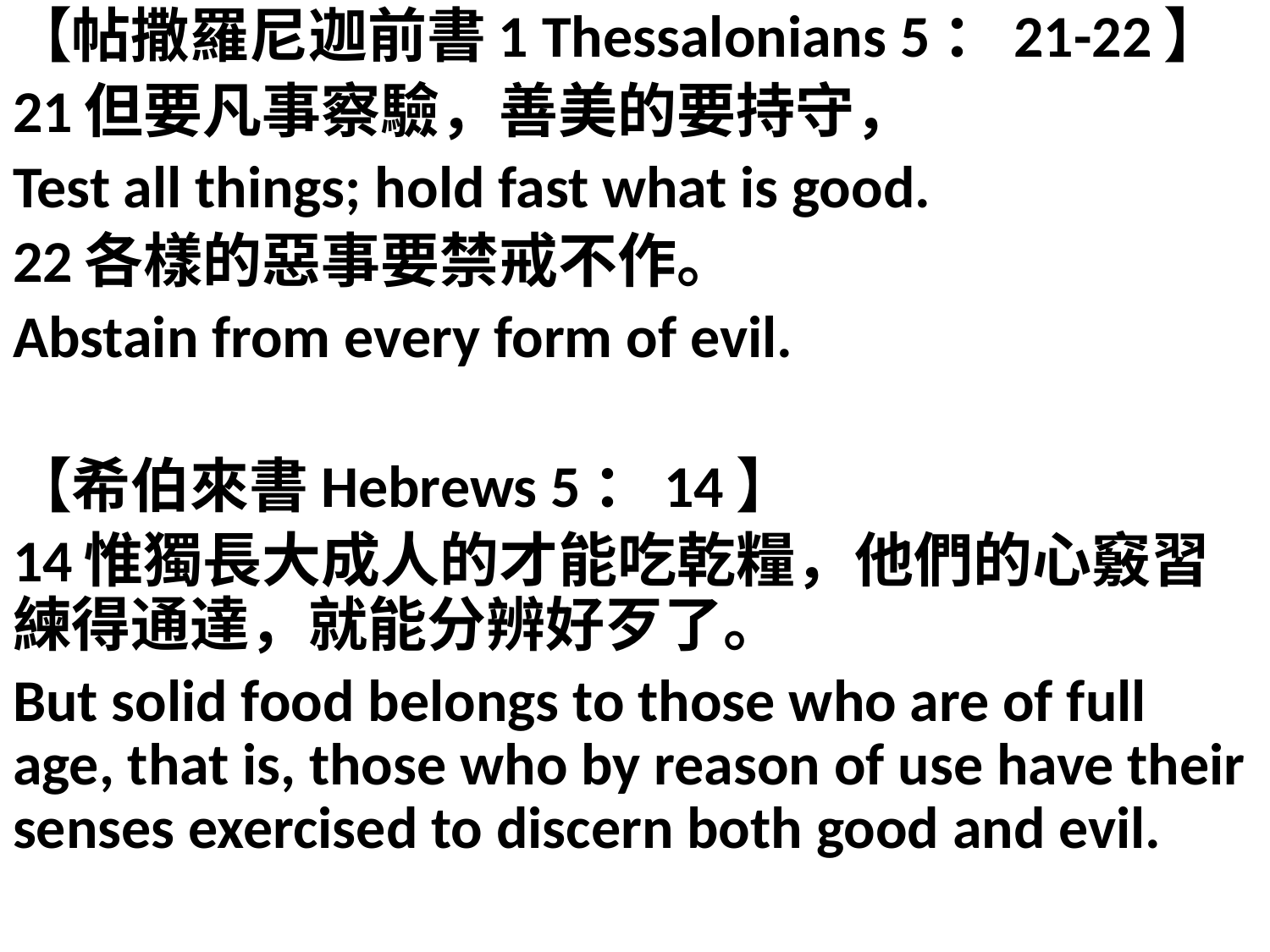

【帖撒羅尼迦前書1 Thessalonians 5：21-22】
21但要凡事察驗，善美的要持守，
Test all things; hold fast what is good.
22各樣的惡事要禁戒不作。
Abstain from every form of evil.

【希伯來書Hebrews 5：14】
14惟獨長大成人的才能吃乾糧，他們的心竅習練得通達，就能分辨好歹了。
But solid food belongs to those who are of full age, that is, those who by reason of use have their senses exercised to discern both good and evil.